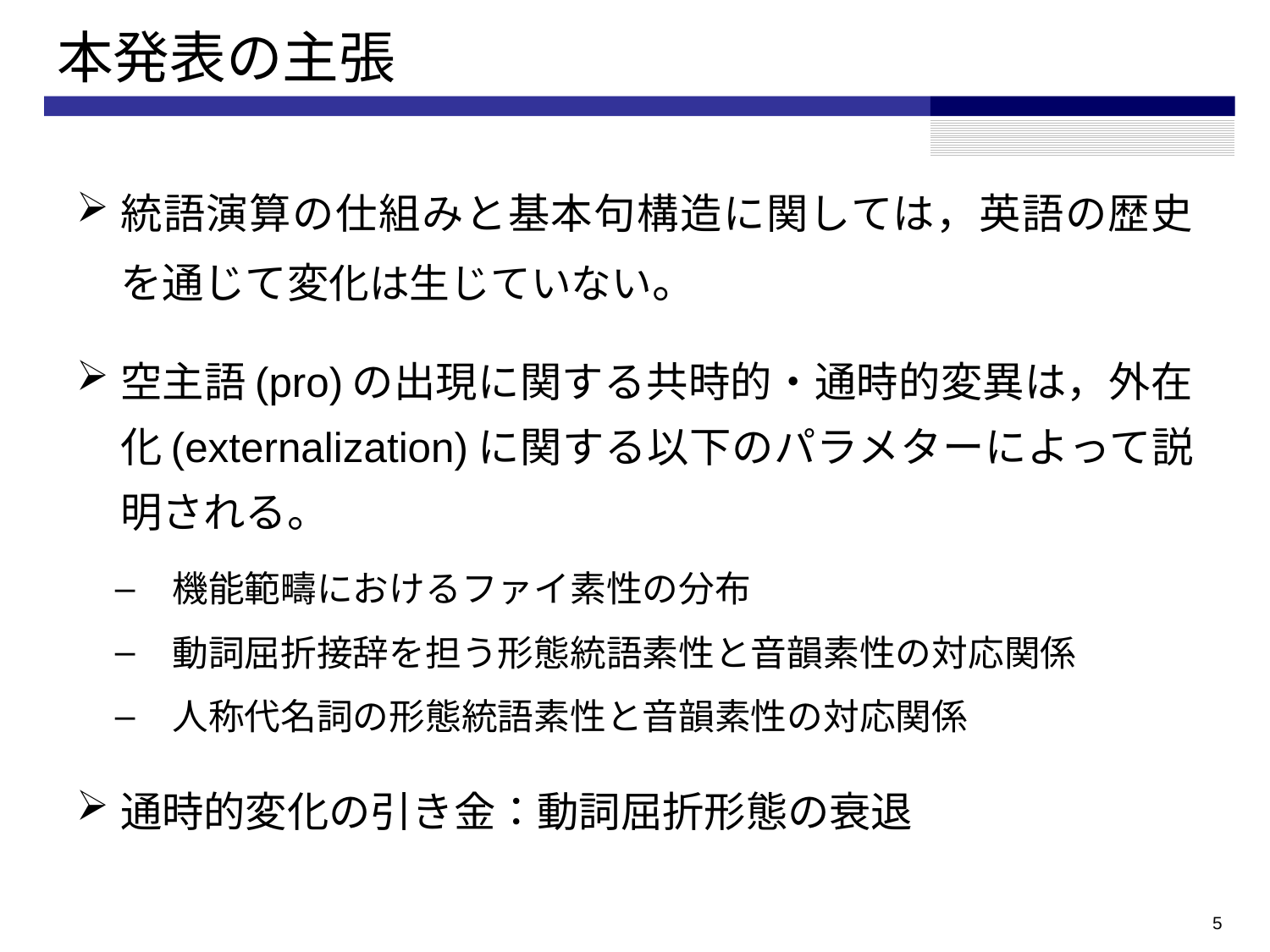

# 本発表の主張
統語演算の仕組みと基本句構造に関しては，英語の歴史を通じて変化は生じていない。
空主語(pro)の出現に関する共時的・通時的変異は，外在化(externalization)に関する以下のパラメターによって説明される。
機能範疇におけるファイ素性の分布
動詞屈折接辞を担う形態統語素性と音韻素性の対応関係
人称代名詞の形態統語素性と音韻素性の対応関係
通時的変化の引き金：動詞屈折形態の衰退
5